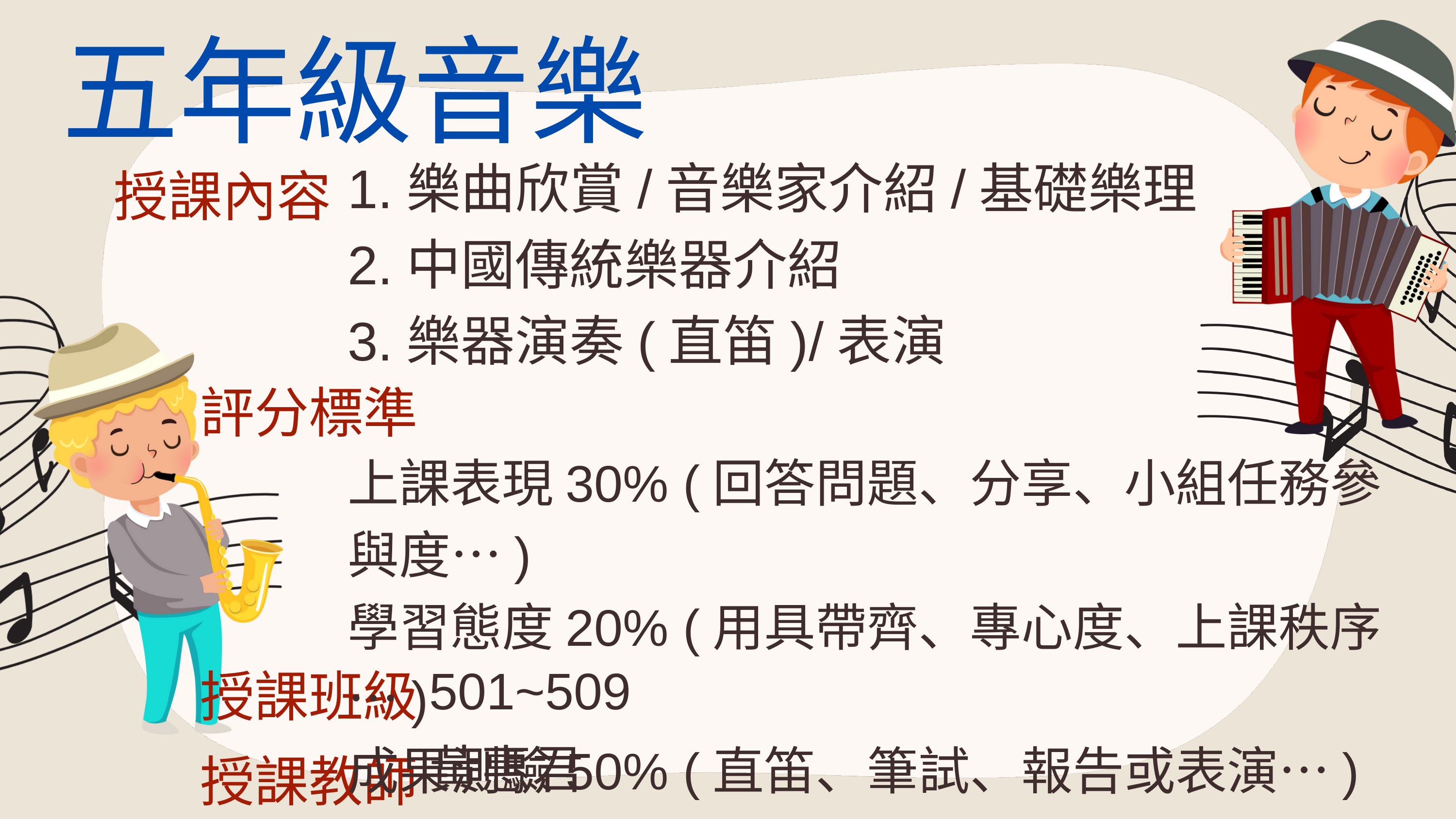

五年級音樂

授課內容

1.樂曲欣賞/音樂家介紹/基礎樂理
2.中國傳統樂器介紹
3.樂器演奏(直笛)/表演

評分標準
上課表現30% (回答問題、分享、小組任務參與度…)
學習態度20% (用具帶齊、專心度、上課秩序…)
成果測驗50% (直笛、筆試、報告或表演…)
授課班級
501~509
授課教師
黃惠君